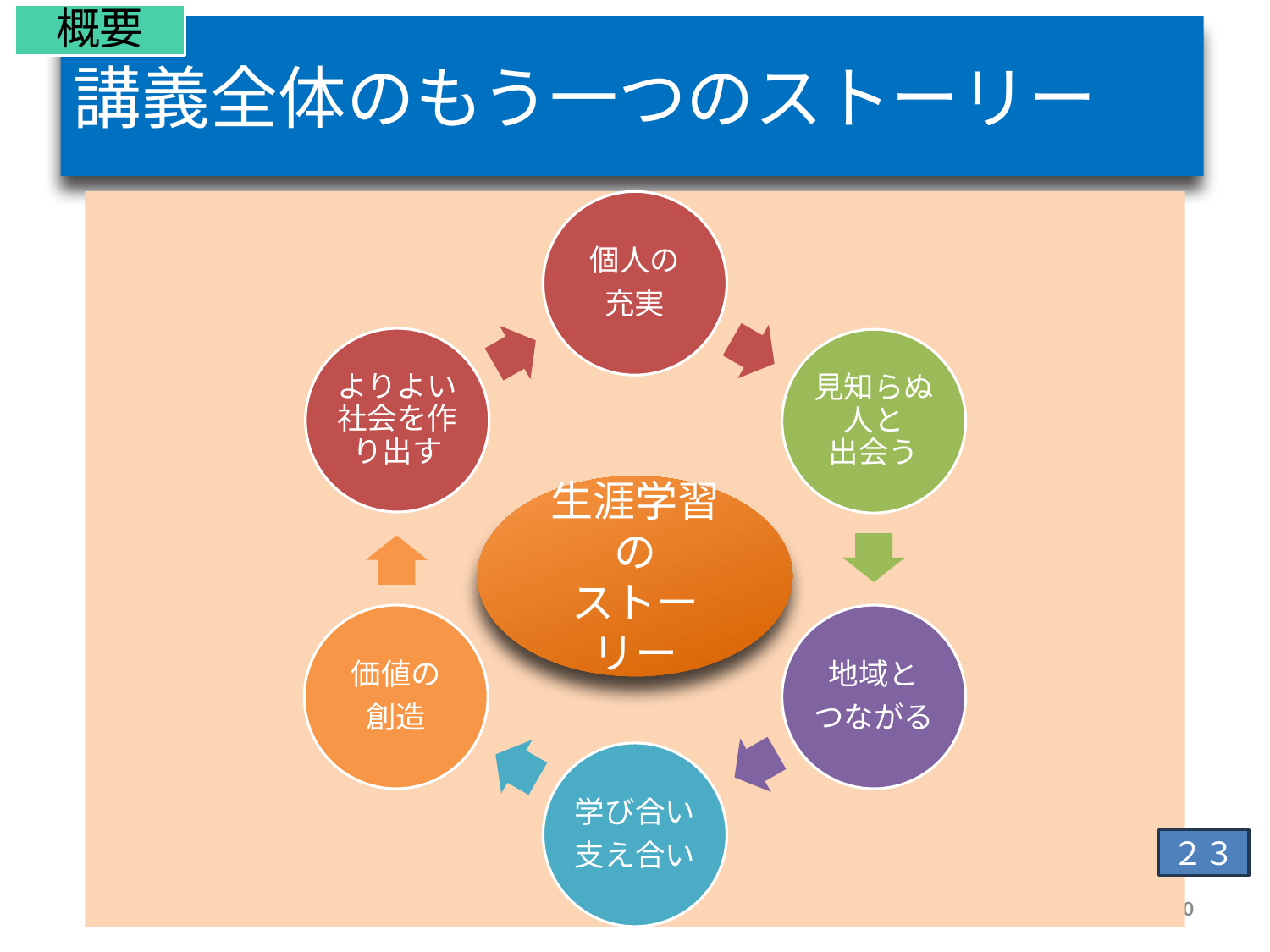

概要
# 講義全体のもう一つのストーリー
個人の
充実

見知らぬ人と
出会う

地域と
つながる

学び合い
支え合い

価値の
創造

よりよい社会を作り出す

生涯学習の
ストーリー
２３
若者文化研究所
30